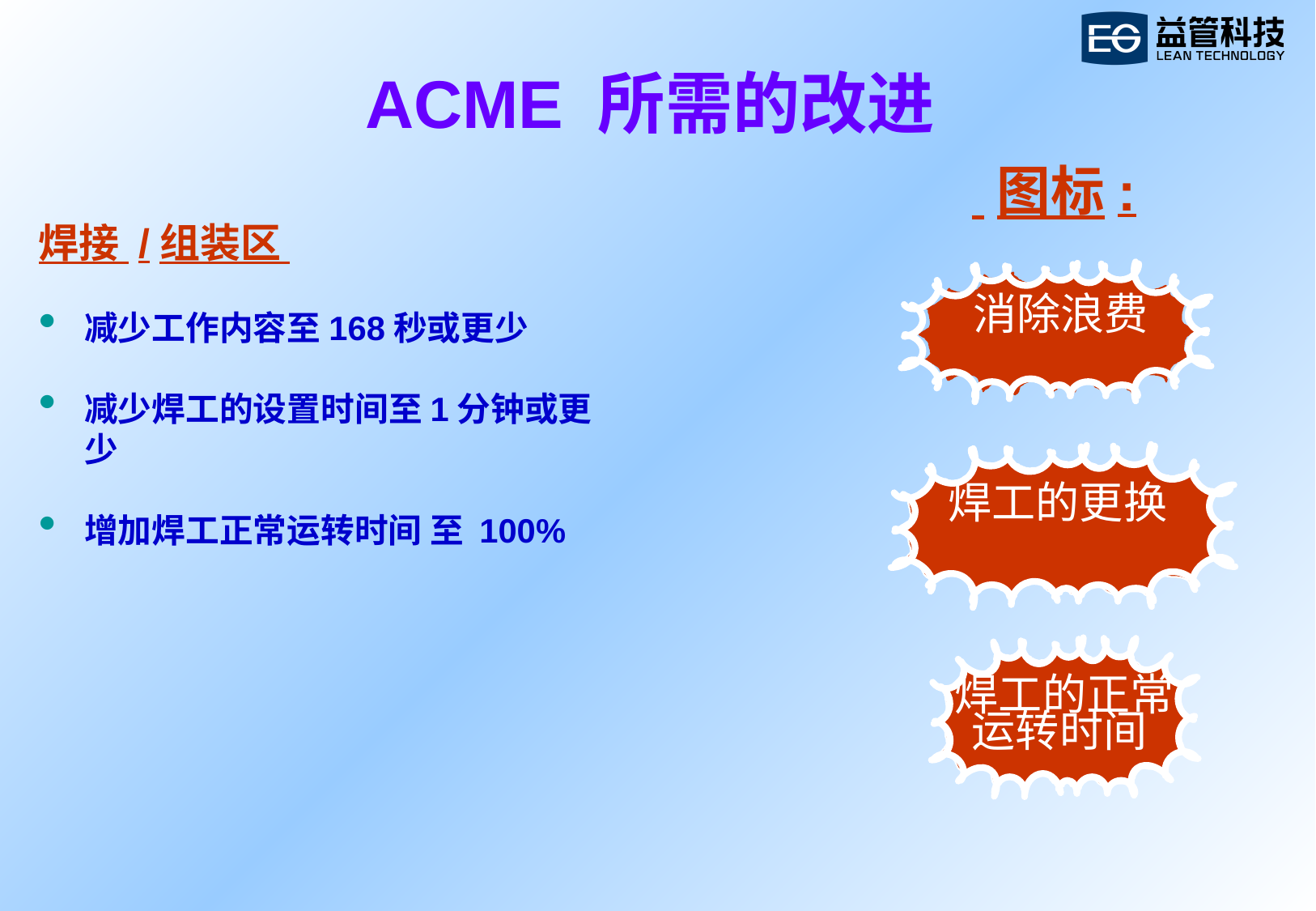

# ACME 所需的改进
 图标:
焊接 /组装区

减少工作内容至168秒或更少

减少焊工的设置时间至1分钟或更少

增加焊工正常运转时间 至 100%

消除浪费

焊工的更换

焊工的正常
运转时间